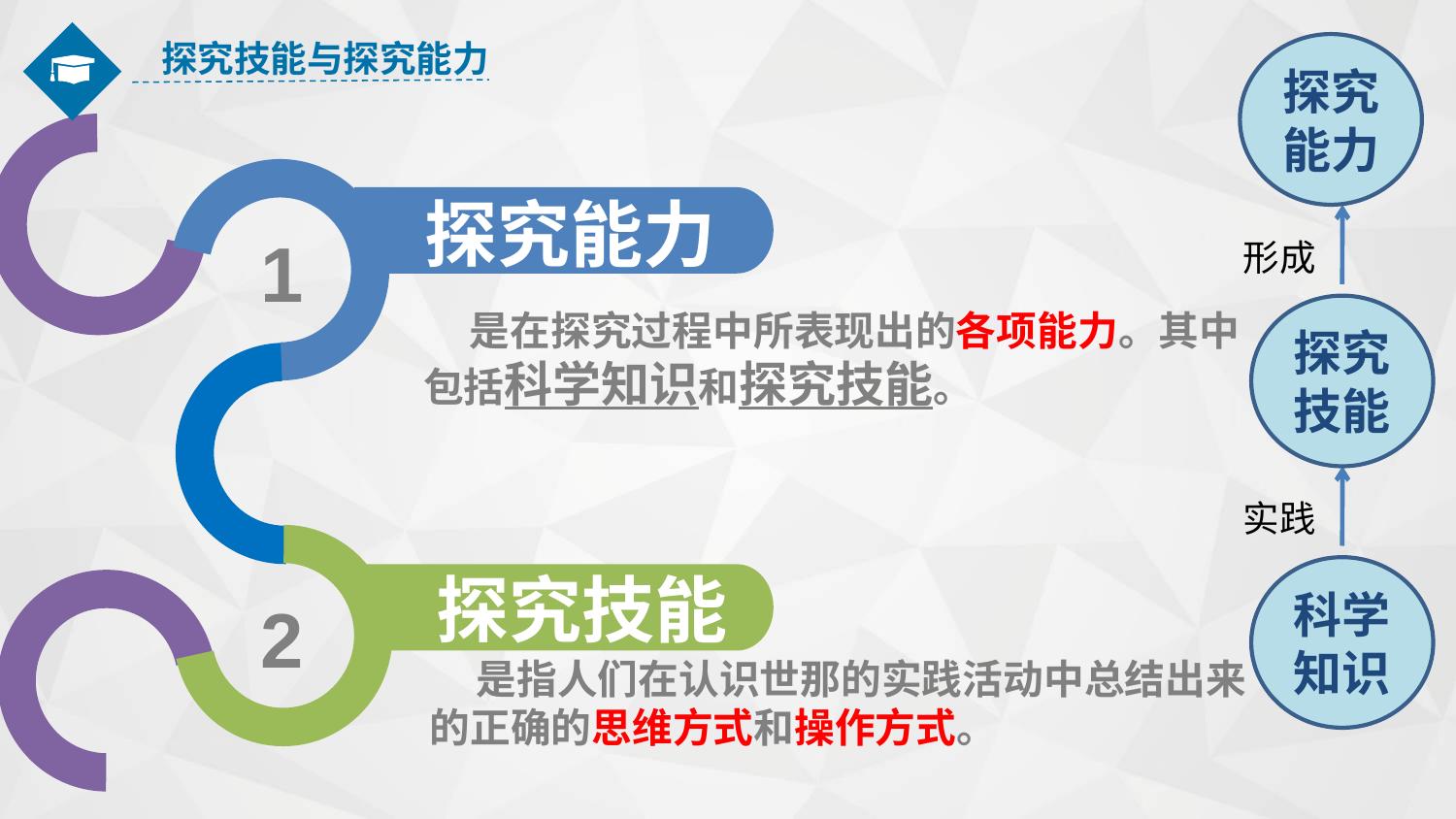

探究技能与探究能力

探究能力

探究能力

1
形成
探究技能
    是在探究过程中所表现出的各项能力。其中包括科学知识和探究技能。

实践

探究技能
科学知识

2
    是指人们在认识世那的实践活动中总结出来的正确的思维方式和操作方式。